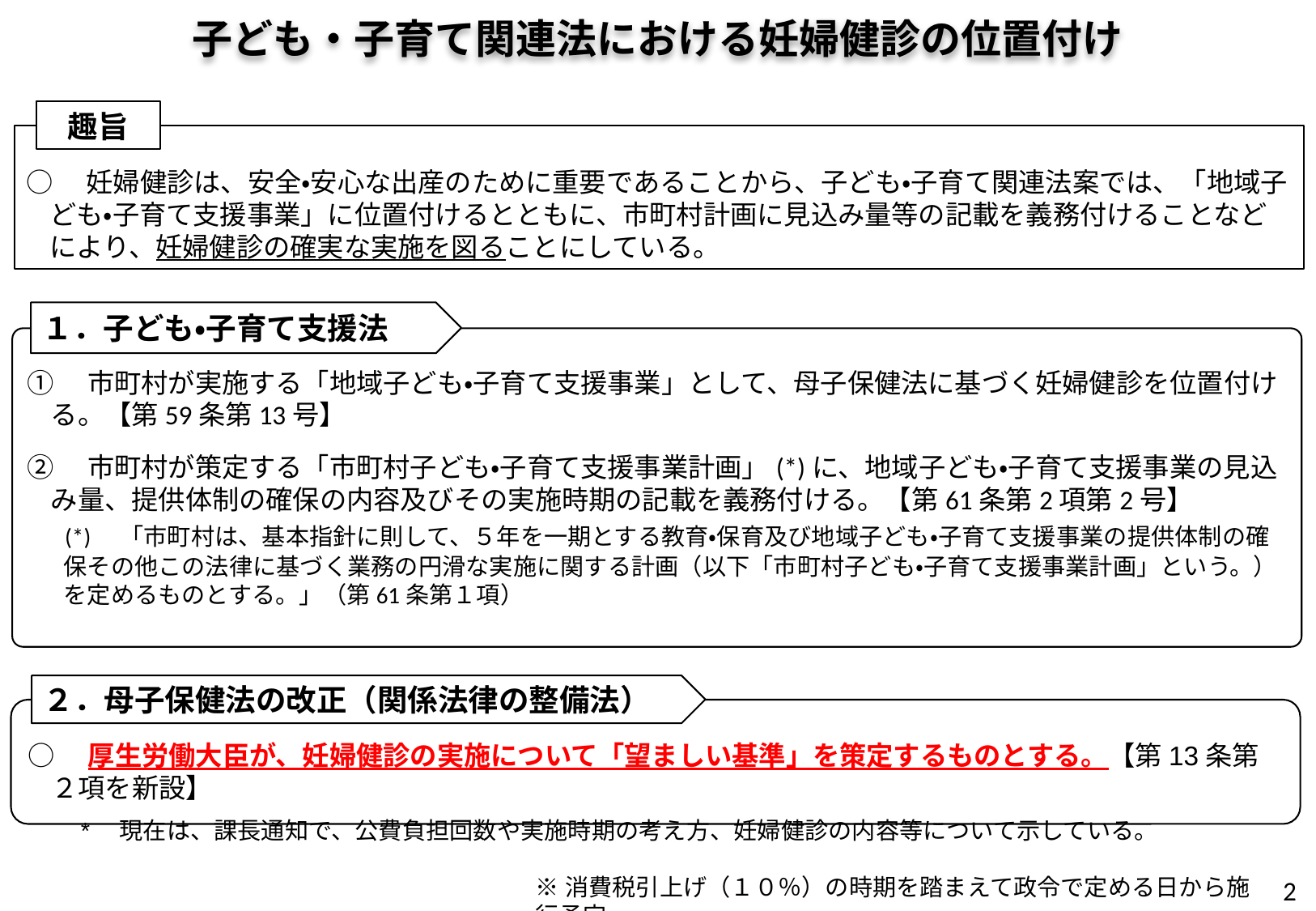

子ども・子育て関連法における妊婦健診の位置付け
趣旨

○　妊婦健診は、安全・安心な出産のために重要であることから、子ども・子育て関連法案では、「地域子ども・子育て支援事業」に位置付けるとともに、市町村計画に見込み量等の記載を義務付けることなどにより、妊婦健診の確実な実施を図ることにしている。
１．子ども・子育て支援法

①　市町村が実施する「地域子ども・子育て支援事業」として、母子保健法に基づく妊婦健診を位置付ける。【第59条第13号】
②　市町村が策定する「市町村子ども・子育て支援事業計画」(*)に、地域子ども・子育て支援事業の見込み量、提供体制の確保の内容及びその実施時期の記載を義務付ける。【第61条第2項第2号】
　(*)　「市町村は、基本指針に則して、５年を一期とする教育・保育及び地域子ども・子育て支援事業の提供体制の確保その他この法律に基づく業務の円滑な実施に関する計画（以下「市町村子ども・子育て支援事業計画」という。）を定めるものとする。」（第61条第１項）
２．母子保健法の改正（関係法律の整備法）

○　厚生労働大臣が、妊婦健診の実施について「望ましい基準」を策定するものとする。【第13条第２項を新設】

　　*　現在は、課長通知で、公費負担回数や実施時期の考え方、妊婦健診の内容等について示している。
2
※消費税引上げ（１０％）の時期を踏まえて政令で定める日から施行予定